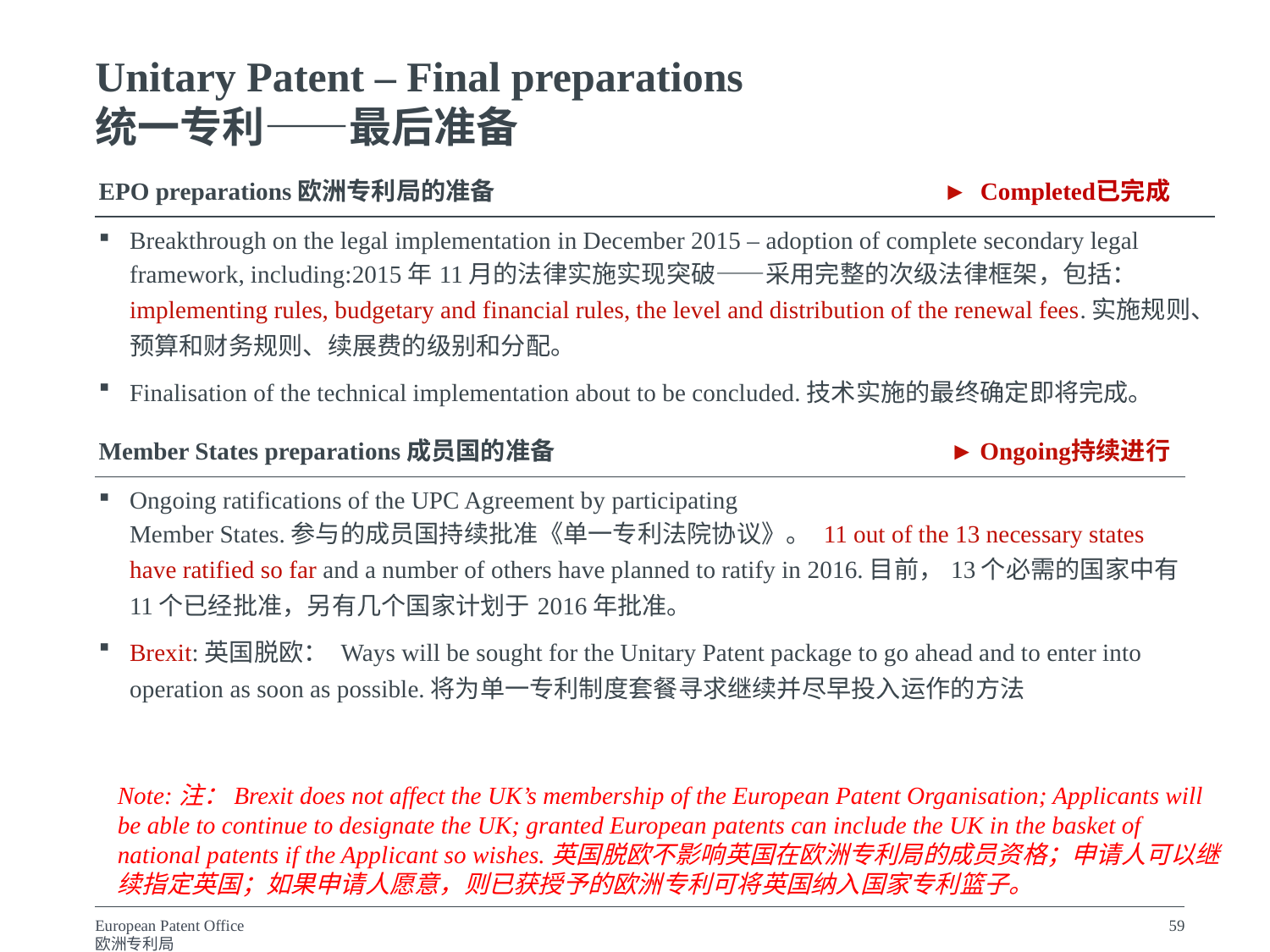

Unitary Patent – Final preparations
统一专利——最后准备
| EPO preparations欧洲专利局的准备 ► Completed已完成 |
| --- |
| Breakthrough on the legal implementation in December 2015 – adoption of complete secondary legal framework, including:2015年11月的法律实施实现突破——采用完整的次级法律框架，包括： implementing rules, budgetary and financial rules, the level and distribution of the renewal fees.实施规则、预算和财务规则、续展费的级别和分配。 Finalisation of the technical implementation about to be concluded.技术实施的最终确定即将完成。 |
| Member States preparations成员国的准备 ► Ongoing持续进行 |
| --- |
| Ongoing ratifications of the UPC Agreement by participating Member States.参与的成员国持续批准《单一专利法院协议》。 11 out of the 13 necessary states have ratified so far and a number of others have planned to ratify in 2016.目前，13个必需的国家中有11个已经批准，另有几个国家计划于2016年批准。 Brexit:英国脱欧： Ways will be sought for the Unitary Patent package to go ahead and to enter into operation as soon as possible.将为单一专利制度套餐寻求继续并尽早投入运作的方法 |
Note:注：Brexit does not affect the UK’s membership of the European Patent Organisation; Applicants will be able to continue to designate the UK; granted European patents can include the UK in the basket of national patents if the Applicant so wishes.英国脱欧不影响英国在欧洲专利局的成员资格；申请人可以继续指定英国；如果申请人愿意，则已获授予的欧洲专利可将英国纳入国家专利篮子。
59